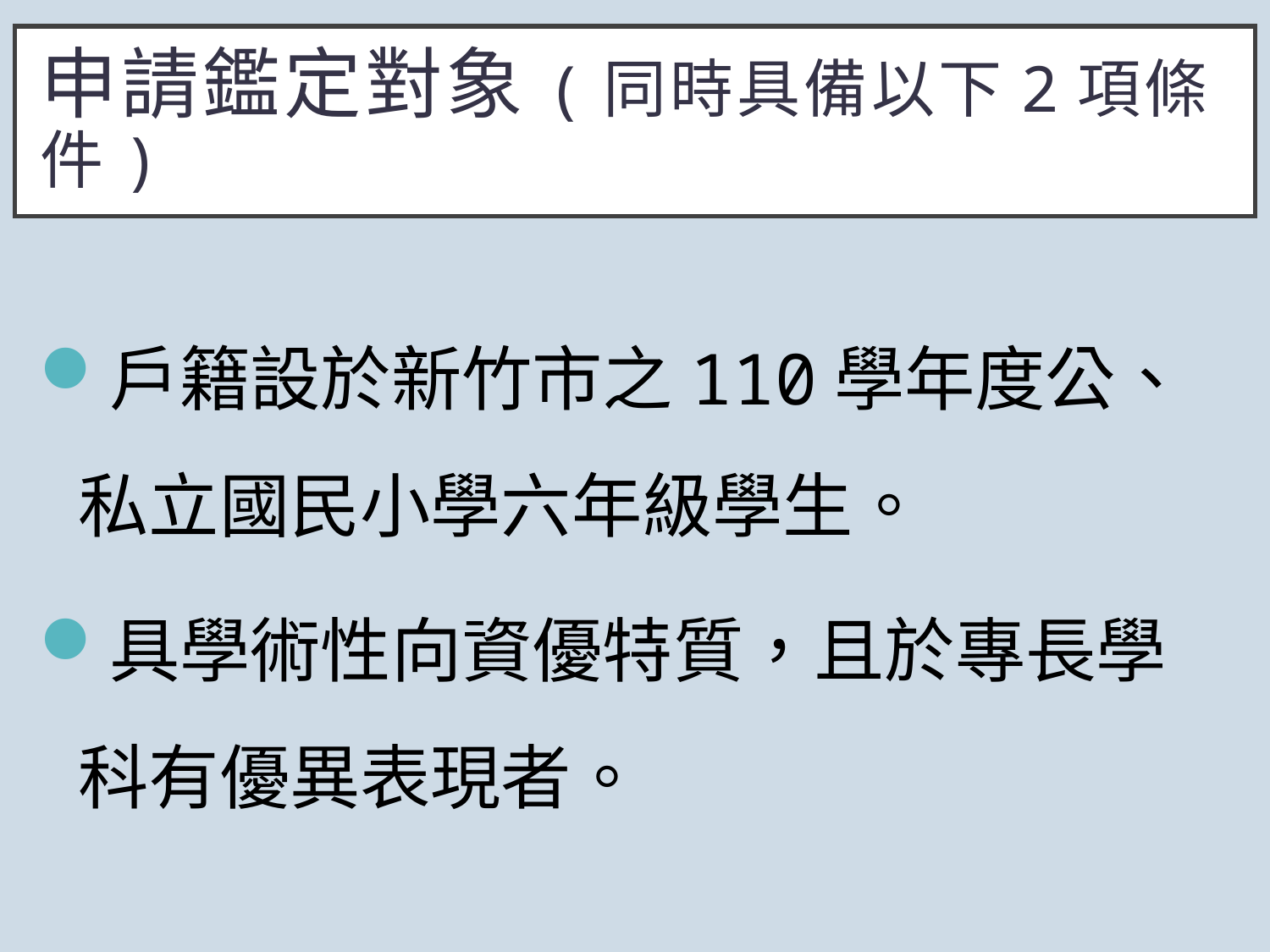

# 申請鑑定對象(同時具備以下2項條件)
戶籍設於新竹市之110學年度公、私立國民小學六年級學生。
具學術性向資優特質，且於專長學科有優異表現者。